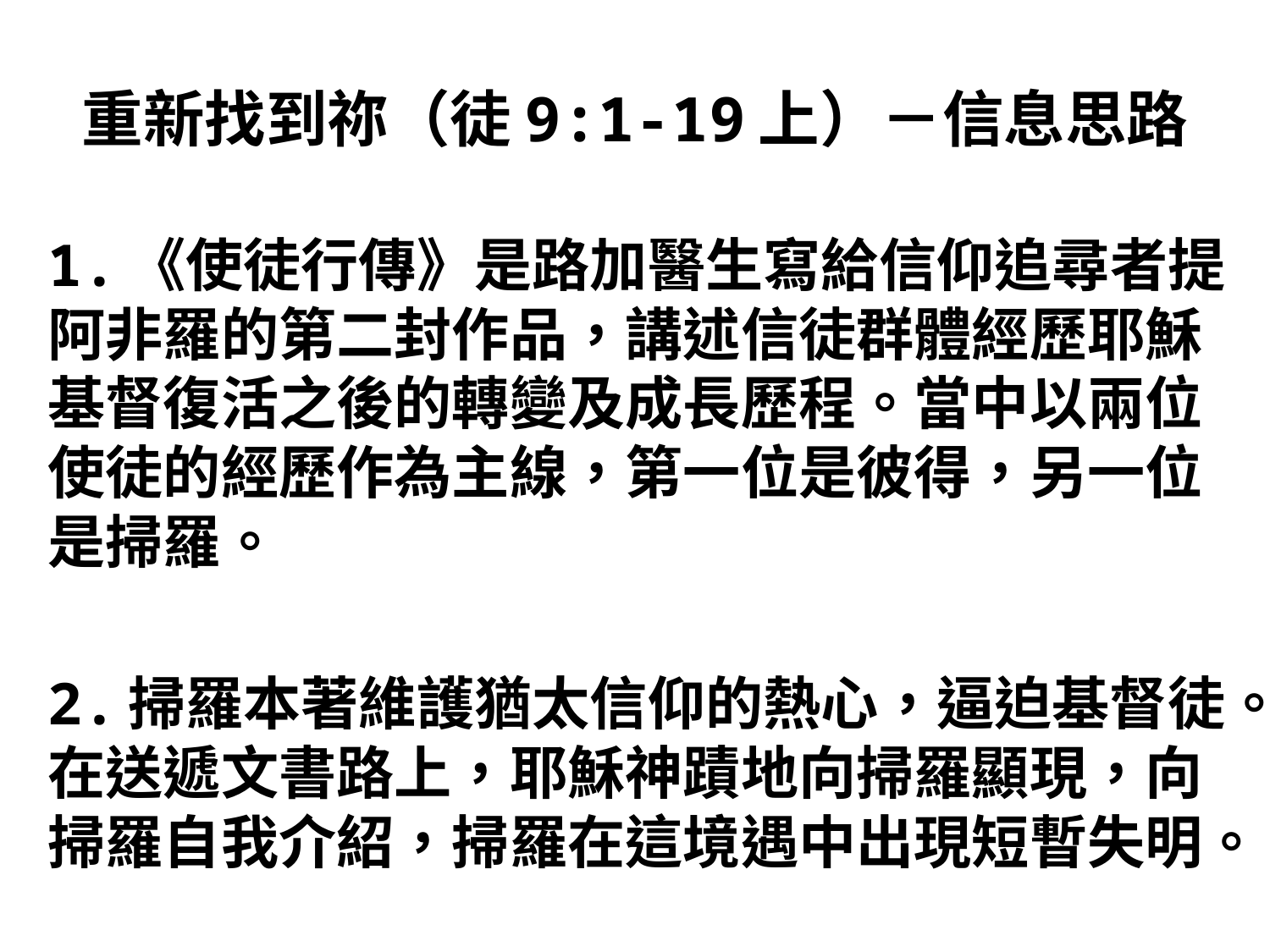

# 重新找到祢（徒9:1-19上）－信息思路
1.《使徒行傳》是路加醫生寫給信仰追尋者提阿非羅的第二封作品，講述信徒群體經歷耶穌基督復活之後的轉變及成長歷程。當中以兩位使徒的經歷作為主線，第一位是彼得，另一位是掃羅。

2.掃羅本著維護猶太信仰的熱心，逼迫基督徒。在送遞文書路上，耶穌神蹟地向掃羅顯現，向掃羅自我介紹，掃羅在這境遇中出現短暫失明。